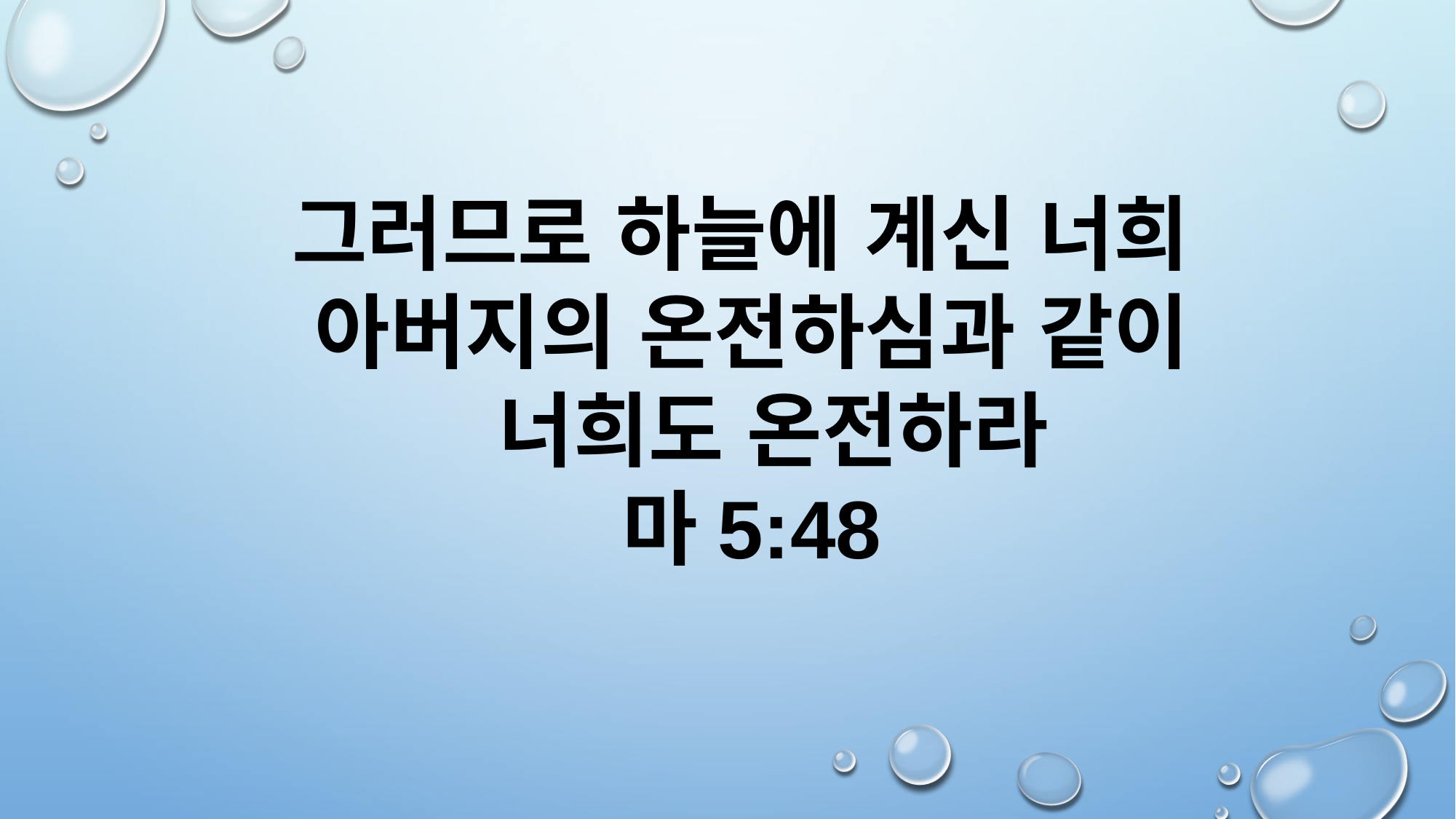

그러므로 하늘에 계신 너희
아버지의 온전하심과 같이
 너희도 온전하라
마5:48